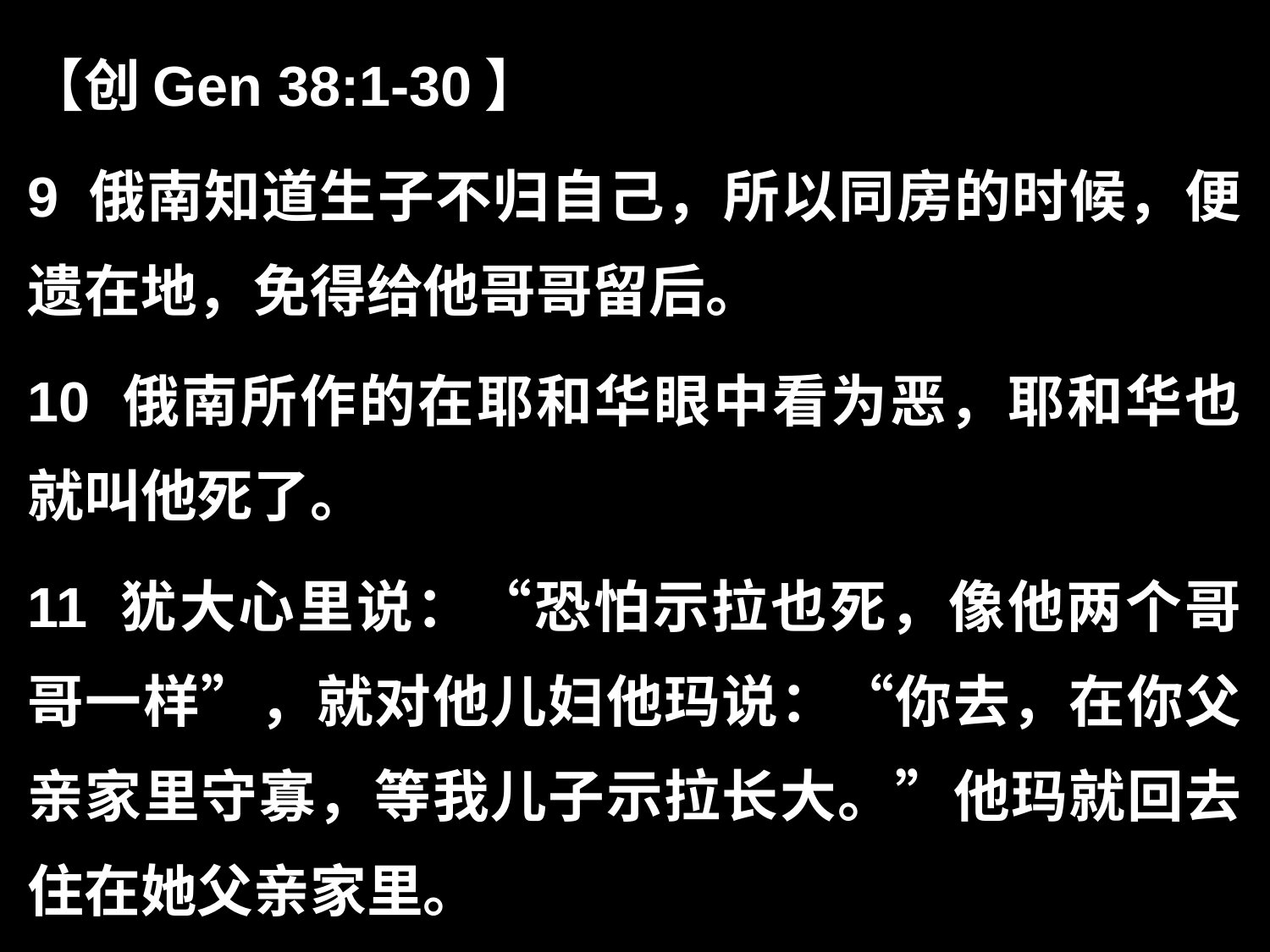

【创Gen 38:1-30】
9 俄南知道生子不归自己，所以同房的时候，便遗在地，免得给他哥哥留后。
10 俄南所作的在耶和华眼中看为恶，耶和华也就叫他死了。
11 犹大心里说：“恐怕示拉也死，像他两个哥哥一样”，就对他儿妇他玛说：“你去，在你父亲家里守寡，等我儿子示拉长大。”他玛就回去住在她父亲家里。